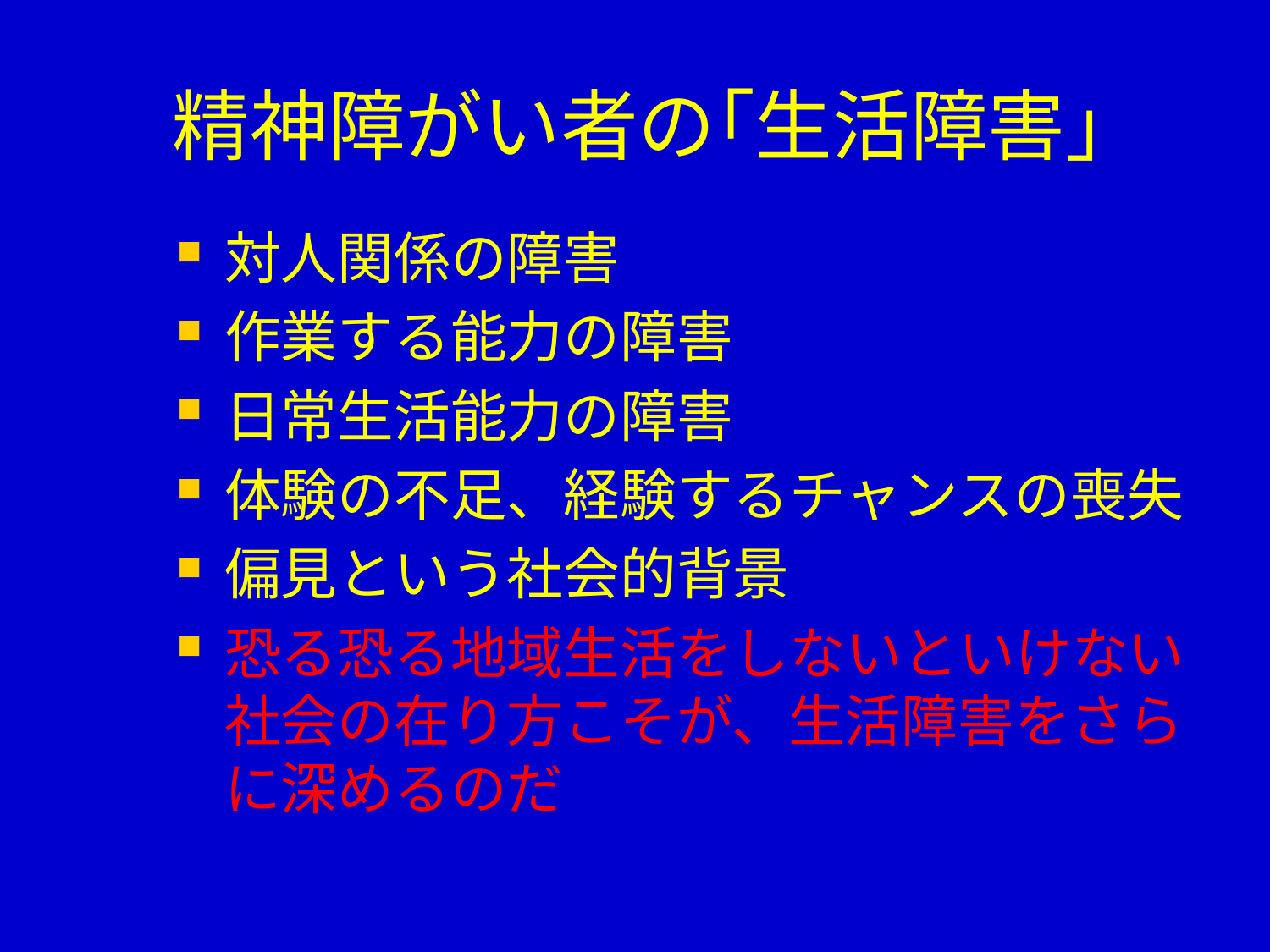

# 精神障がい者の｢生活障害｣
対人関係の障害
作業する能力の障害
日常生活能力の障害
体験の不足、経験するチャンスの喪失
偏見という社会的背景
恐る恐る地域生活をしないといけない社会の在り方こそが、生活障害をさらに深めるのだ